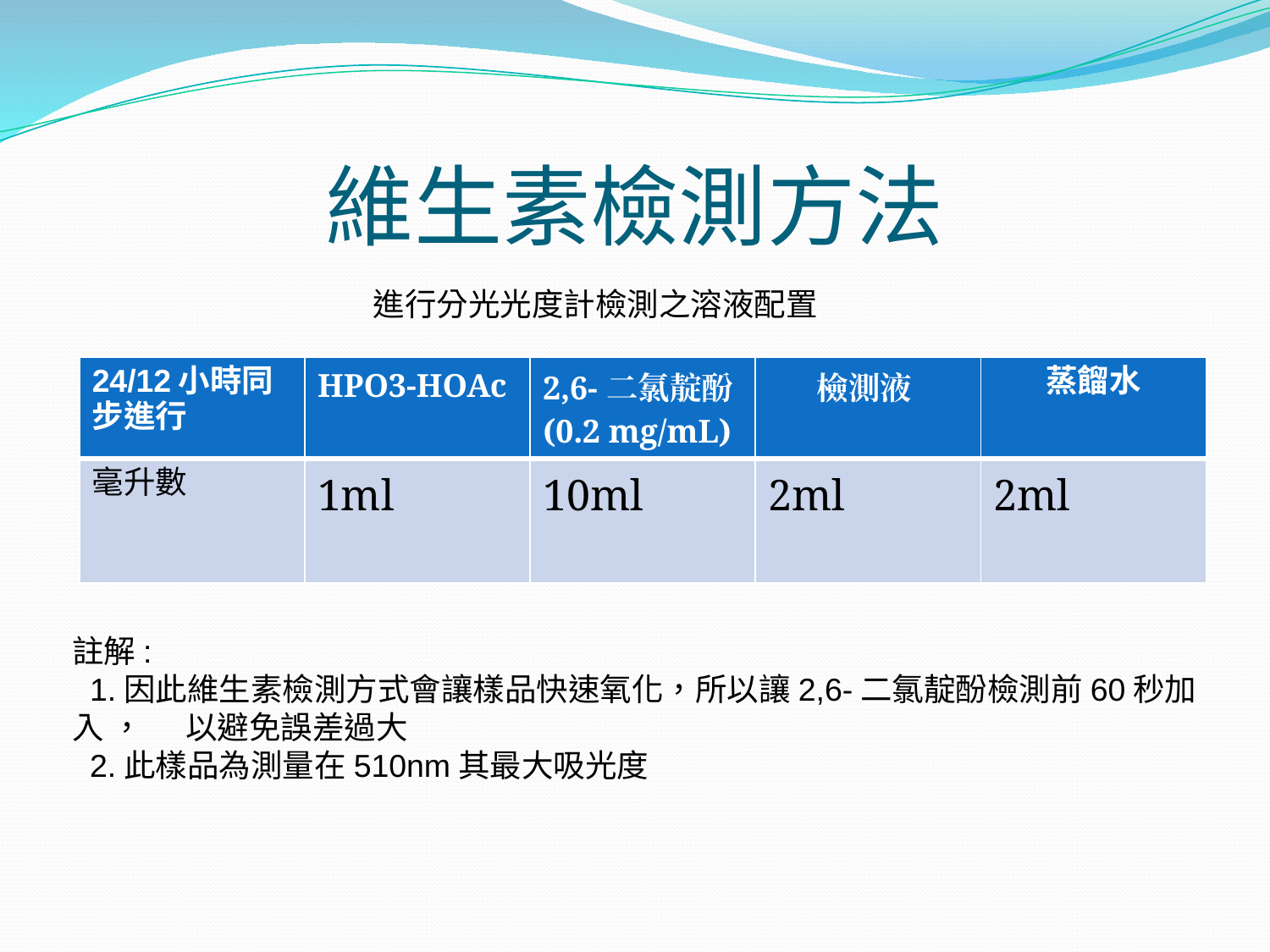

# 維生素檢測方法
進行分光光度計檢測之溶液配置
| 24/12小時同步進行 | HPO3-HOAc | 2,6-二氯靛酚(0.2 mg/mL) | 檢測液 | 蒸餾水 |
| --- | --- | --- | --- | --- |
| 毫升數 | 1ml | 10ml | 2ml | 2ml |
註解:
  1.因此維生素檢測方式會讓樣品快速氧化，所以讓2,6-二氯靛酚檢測前60秒加入 ，      以避免誤差過大
  2.此樣品為測量在510nm其最大吸光度